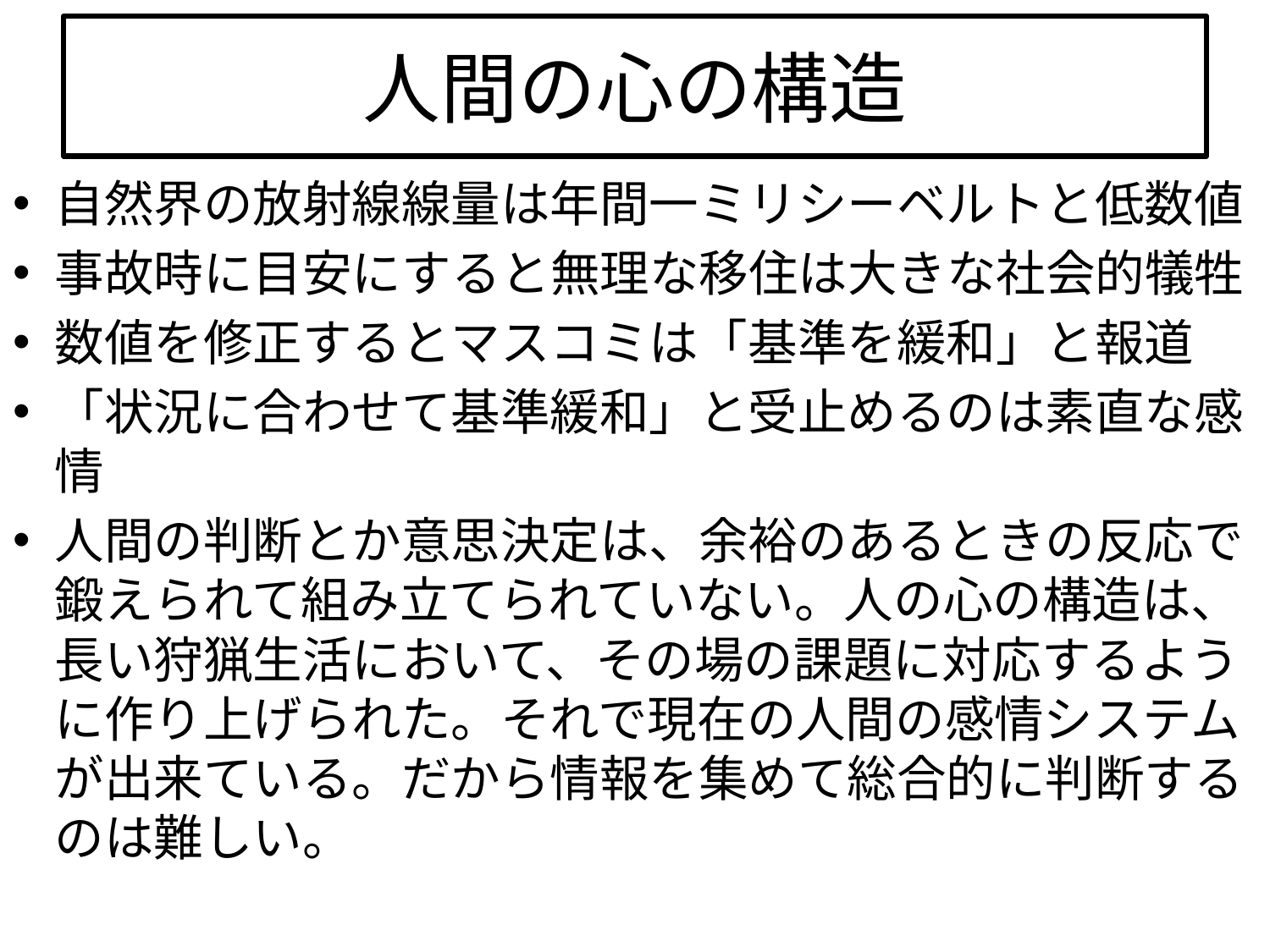

# 人間の心の構造
自然界の放射線線量は年間一ミリシーベルトと低数値
事故時に目安にすると無理な移住は大きな社会的犠牲
数値を修正するとマスコミは「基準を緩和」と報道
「状況に合わせて基準緩和」と受止めるのは素直な感情
人間の判断とか意思決定は、余裕のあるときの反応で鍛えられて組み立てられていない。人の心の構造は、長い狩猟生活において、その場の課題に対応するように作り上げられた。それで現在の人間の感情システムが出来ている。だから情報を集めて総合的に判断するのは難しい。